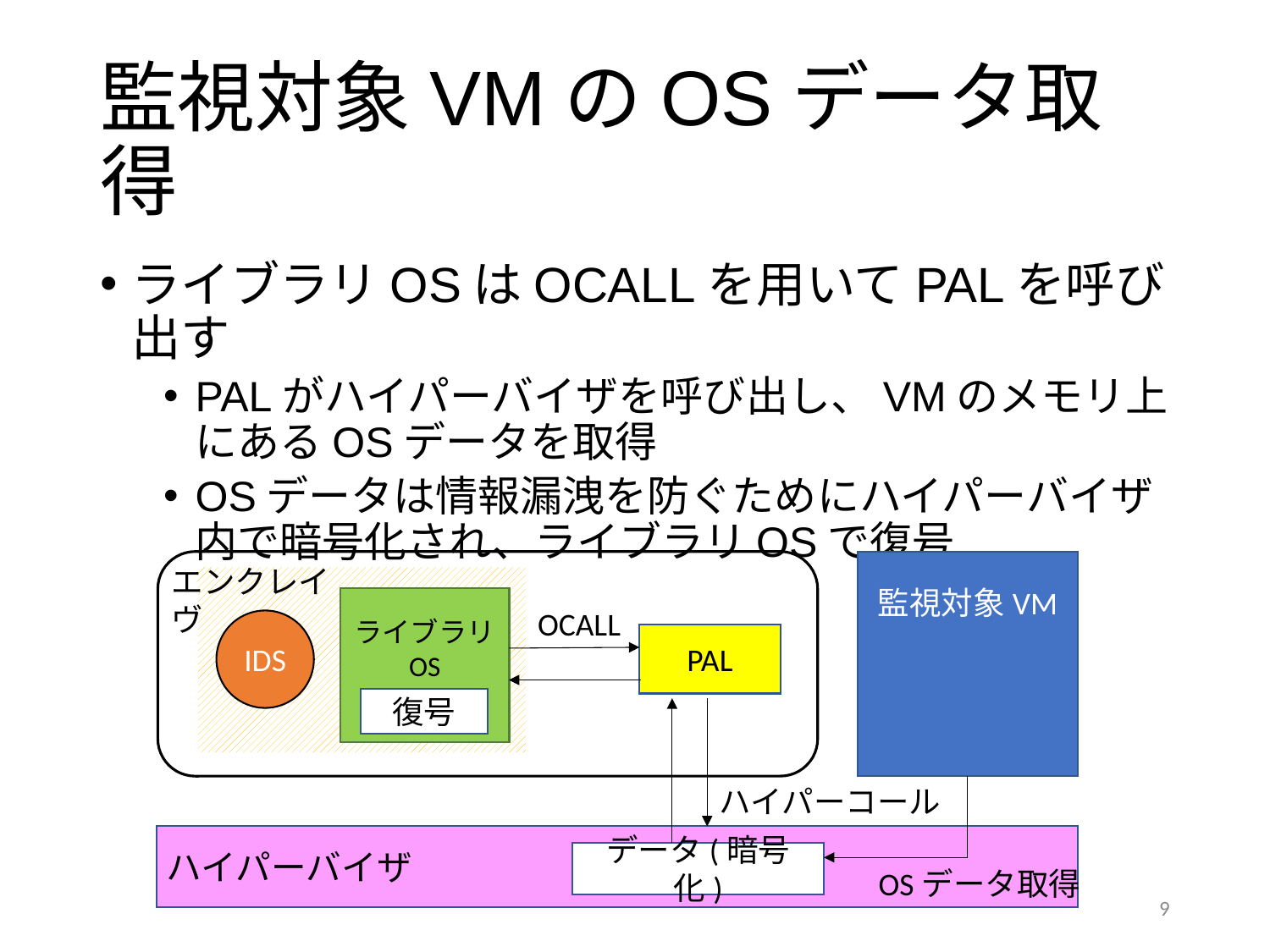

# 監視対象VMのOSデータ取得
ライブラリOSはOCALLを用いてPALを呼び出す
PALがハイパーバイザを呼び出し、VMのメモリ上にあるOSデータを取得
OSデータは情報漏洩を防ぐためにハイパーバイザ内で暗号化され、ライブラリOSで復号

監視対象VM

エンクレイヴ

ライブラリ
OS

OCALL
IDS
PAL
復号
ハイパーコール
ハイパーバイザ
データ(暗号化)
OSデータ取得
9